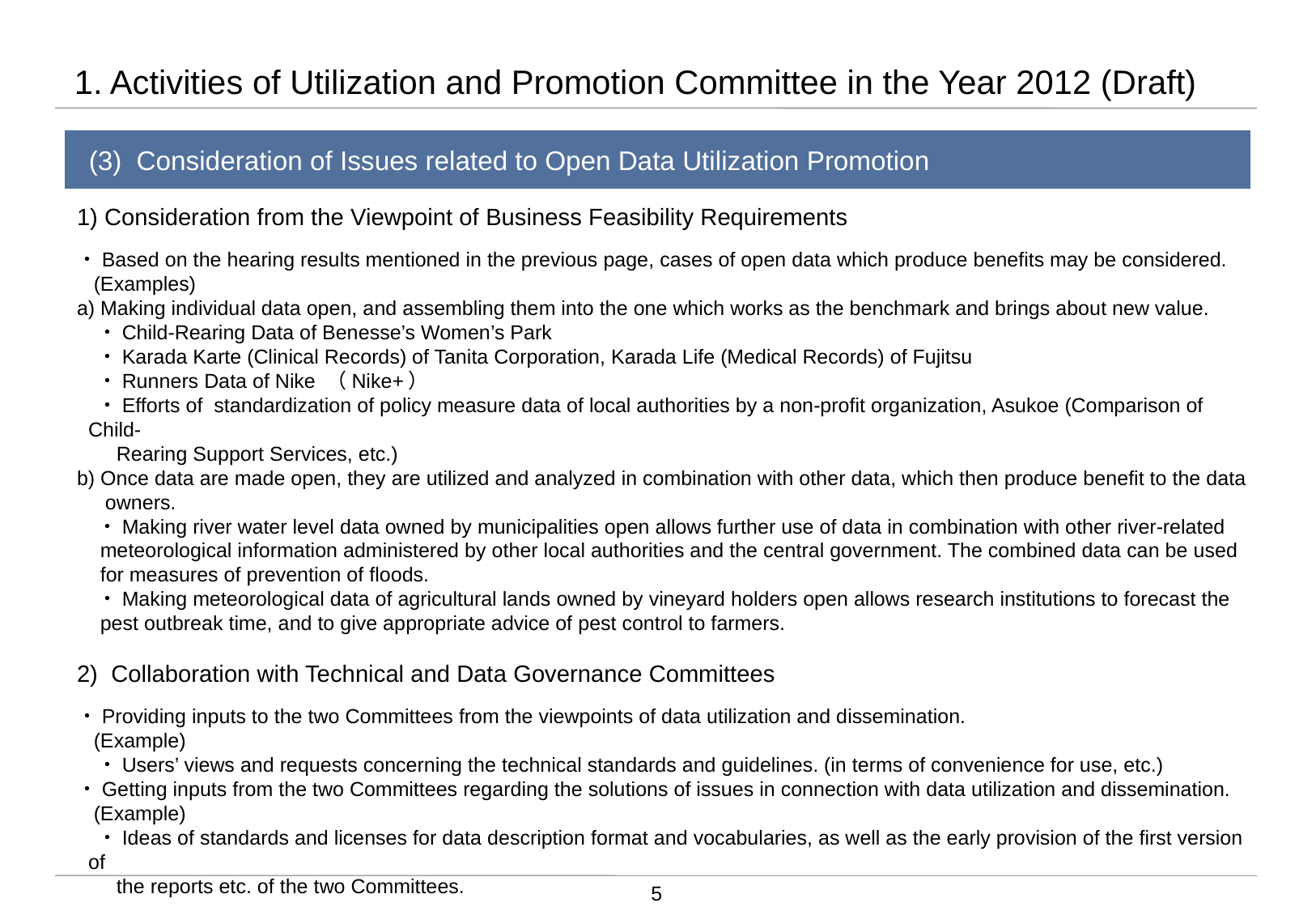

# 1. Activities of Utilization and Promotion Committee in the Year 2012 (Draft)
(3)  Consideration of Issues related to Open Data Utilization Promotion
（3） オープンデータの利活用推進における課題の検討

1) Consideration from the Viewpoint of Business Feasibility Requirements

・Based on the hearing results mentioned in the previous page, cases of open data which produce benefits may be considered.
   (Examples)
a) Making individual data open, and assembling them into the one which works as the benchmark and brings about new value.
　・Child-Rearing Data of Benesse’s Women’s Park
　・Karada Karte (Clinical Records) of Tanita Corporation, Karada Life (Medical Records) of Fujitsu
　・Runners Data of Nike （Nike+）
　・Efforts of  standardization of policy measure data of local authorities by a non-profit organization, Asukoe (Comparison of Child-
       Rearing Support Services, etc.)
b) Once data are made open, they are utilized and analyzed in combination with other data, which then produce benefit to the data
     owners.
　・Making river water level data owned by municipalities open allows further use of data in combination with other river-related meteorological information administered by other local authorities and the central government. The combined data can be used for measures of prevention of floods.
　・Making meteorological data of agricultural lands owned by vineyard holders open allows research institutions to forecast the pest outbreak time, and to give appropriate advice of pest control to farmers.

2)  Collaboration with Technical and Data Governance Committees

・Providing inputs to the two Committees from the viewpoints of data utilization and dissemination.
   (Example)
　・Users’ views and requests concerning the technical standards and guidelines. (in terms of convenience for use, etc.)
・Getting inputs from the two Committees regarding the solutions of issues in connection with data utilization and dissemination.
   (Example)
　・Ideas of standards and licenses for data description format and vocabularies, as well as the early provision of the first version of
       the reports etc. of the two Committees.
5